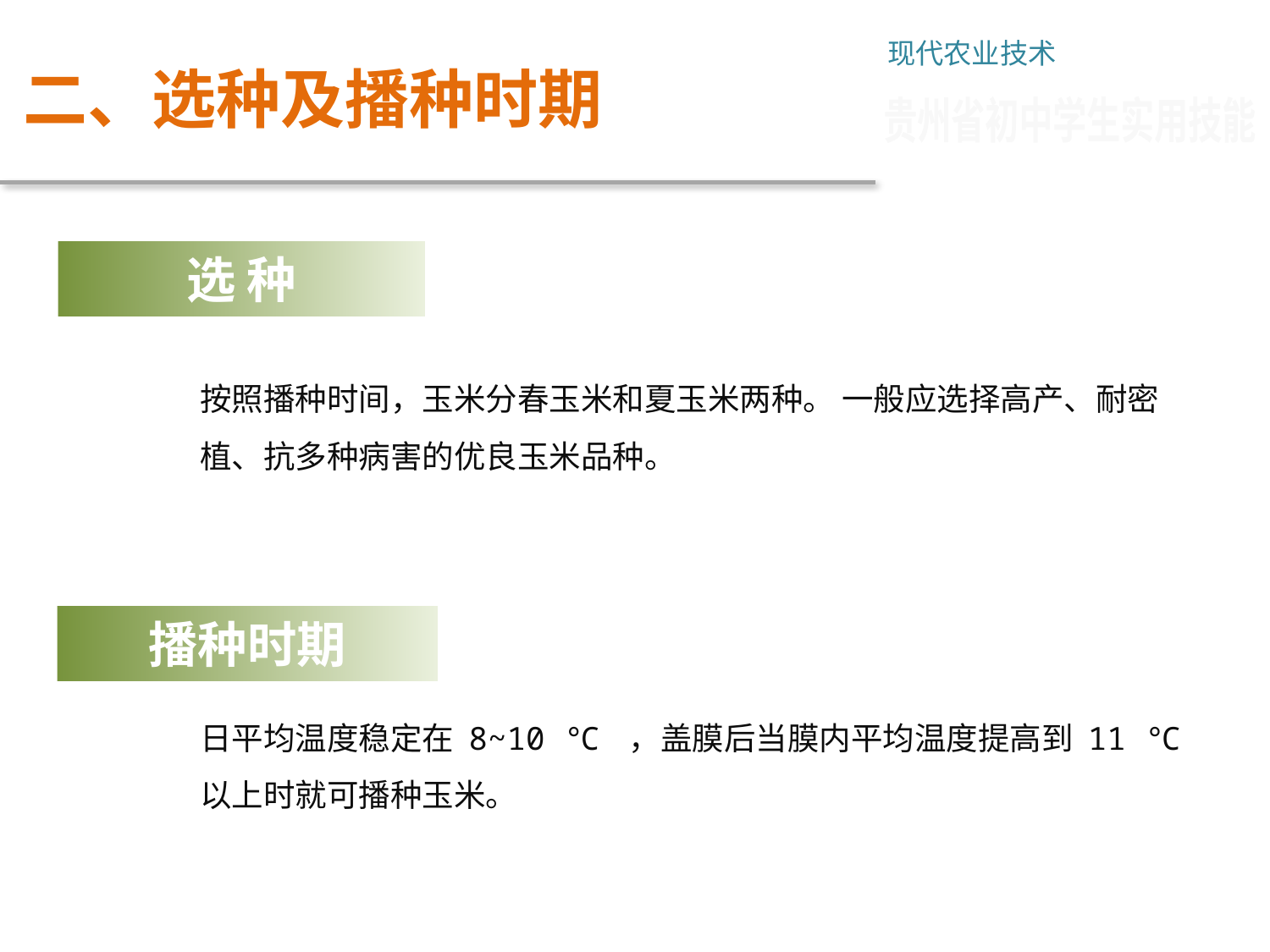

现代农业技术
# 二、选种及播种时期
贵州省初中学生实用技能
选 种
按照播种时间，玉米分春玉米和夏玉米两种。 一般应选择高产、耐密植、抗多种病害的优良玉米品种。

日平均温度稳定在 8~10 ℃ ，盖膜后当膜内平均温度提高到 11 ℃以上时就可播种玉米。
播种时期